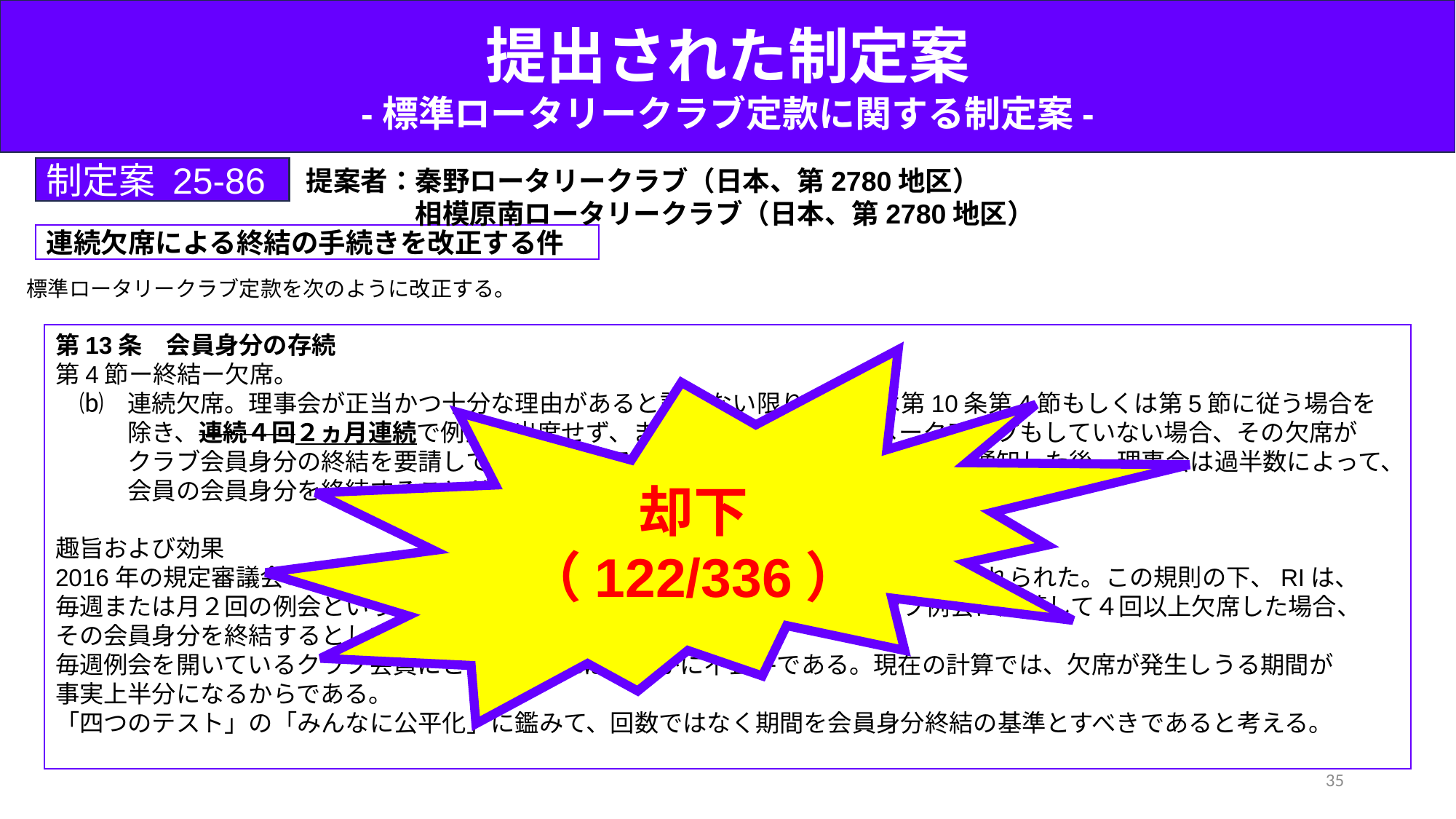

提出された制定案
-標準ロータリークラブ定款に関する制定案-
制定案 25-86
提案者：秦野ロータリークラブ（日本、第2780地区）
　　　　相模原南ロータリークラブ（日本、第2780地区）
連続欠席による終結の手続きを改正する件
標準ロータリークラブ定款を次のように改正する。
第13条　会員身分の存続
第4節ー終結ー欠席。
　⒝　連続欠席。理事会が正当かつ十分な理由があると認めない限り、または第10条第4節もしくは第5節に従う場合を
　　　除き、連続４回２ヵ月連続で例会に出席せず、またはその間に一度もメークアップもしていない場合、その欠席が
　　　クラブ会員身分の終結を要請していると考えることができる。理事会が会員に通知した後、理事会は過半数によって、
　　　会員の会員身分を終結することができる。

趣旨および効果
2016年の規定審議会の決定により、「会合」「会員身分」「出席」に柔軟化が取り入れられた。この規則の下、RIは、
毎週または月２回の例会という選択枝をクラブに提供し、会員が所属するクラブ例会に連続して４回以上欠席した場合、
その会員身分を終結するとしている。
毎週例会を開いているクラブ会員にとって、これは明らかに不公平である。現在の計算では、欠席が発生しうる期間が
事実上半分になるからである。
「四つのテスト」の「みんなに公平化」に鑑みて、回数ではなく期間を会員身分終結の基準とすべきであると考える。
却下
（122/336）
35